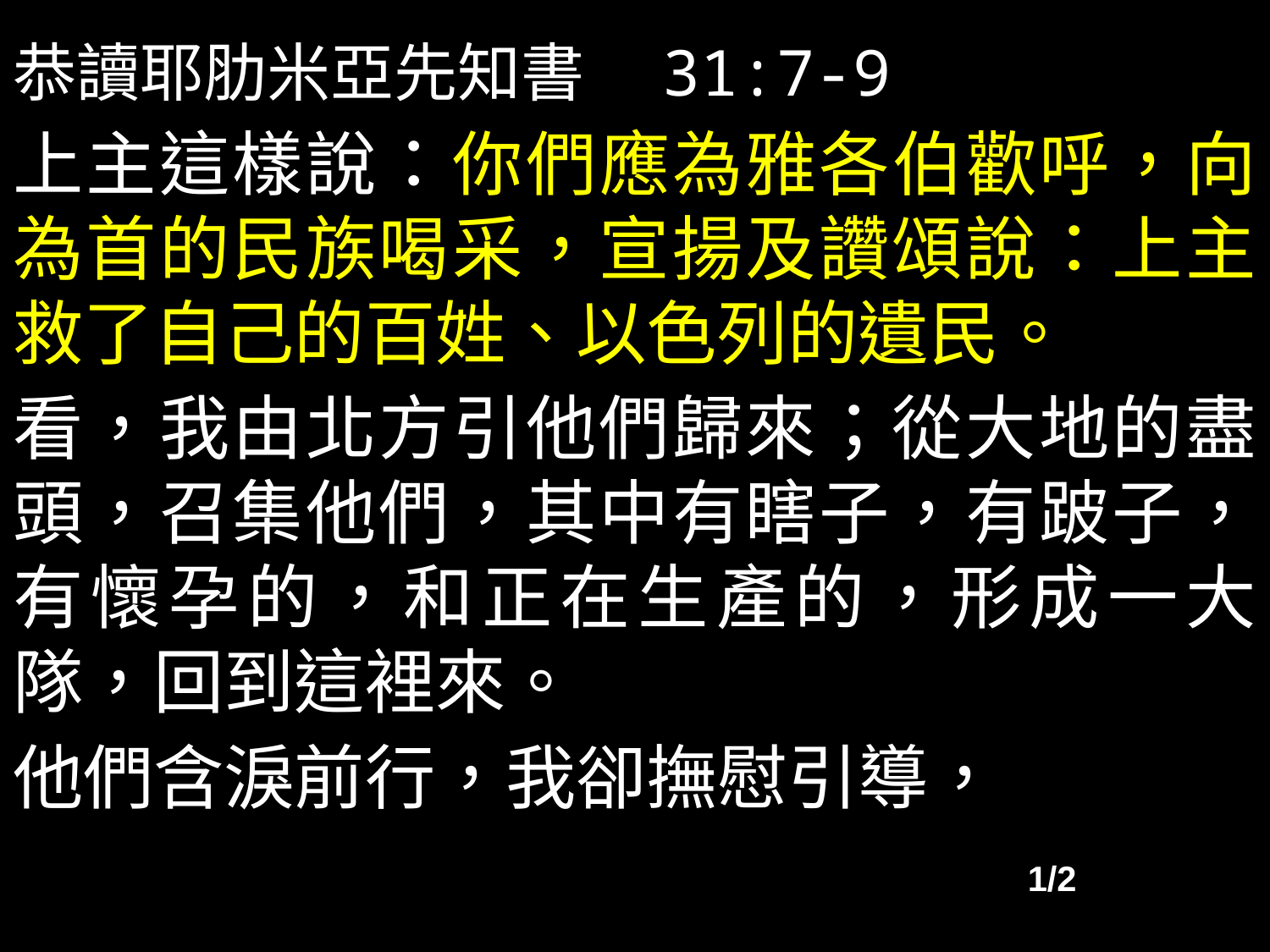

恭讀耶肋米亞先知書　31:7-9
上主這樣說：你們應為雅各伯歡呼，向為首的民族喝采，宣揚及讚頌說：上主救了自己的百姓、以色列的遺民。
看，我由北方引他們歸來；從大地的盡頭，召集他們，其中有瞎子，有跛子，有懷孕的，和正在生產的，形成一大隊，回到這裡來。
他們含淚前行，我卻撫慰引導，
1/2